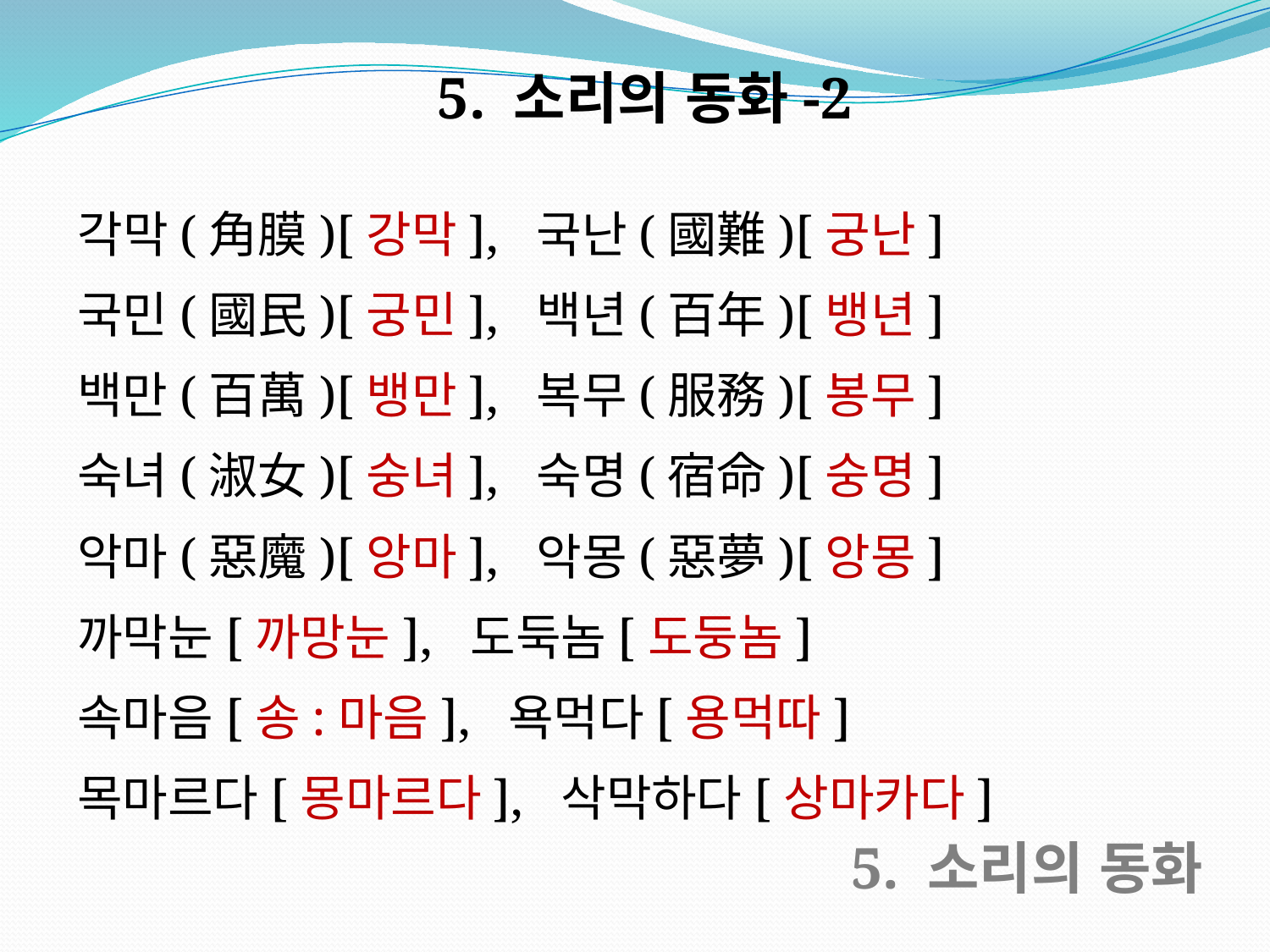

5. 소리의 동화-2
각막(角膜)[강막],  국난(國難)[궁난]
국민(國民)[궁민],  백년(百年)[뱅년]
백만(百萬)[뱅만],  복무(服務)[봉무]
숙녀(淑女)[숭녀],  숙명(宿命)[숭명]
악마(惡魔)[앙마],  악몽(惡夢)[앙몽]
까막눈[까망눈],  도둑놈[도둥놈]
속마음[송:마음],  욕먹다[용먹따]
목마르다[몽마르다],  삭막하다[상마카다]
5. 소리의 동화